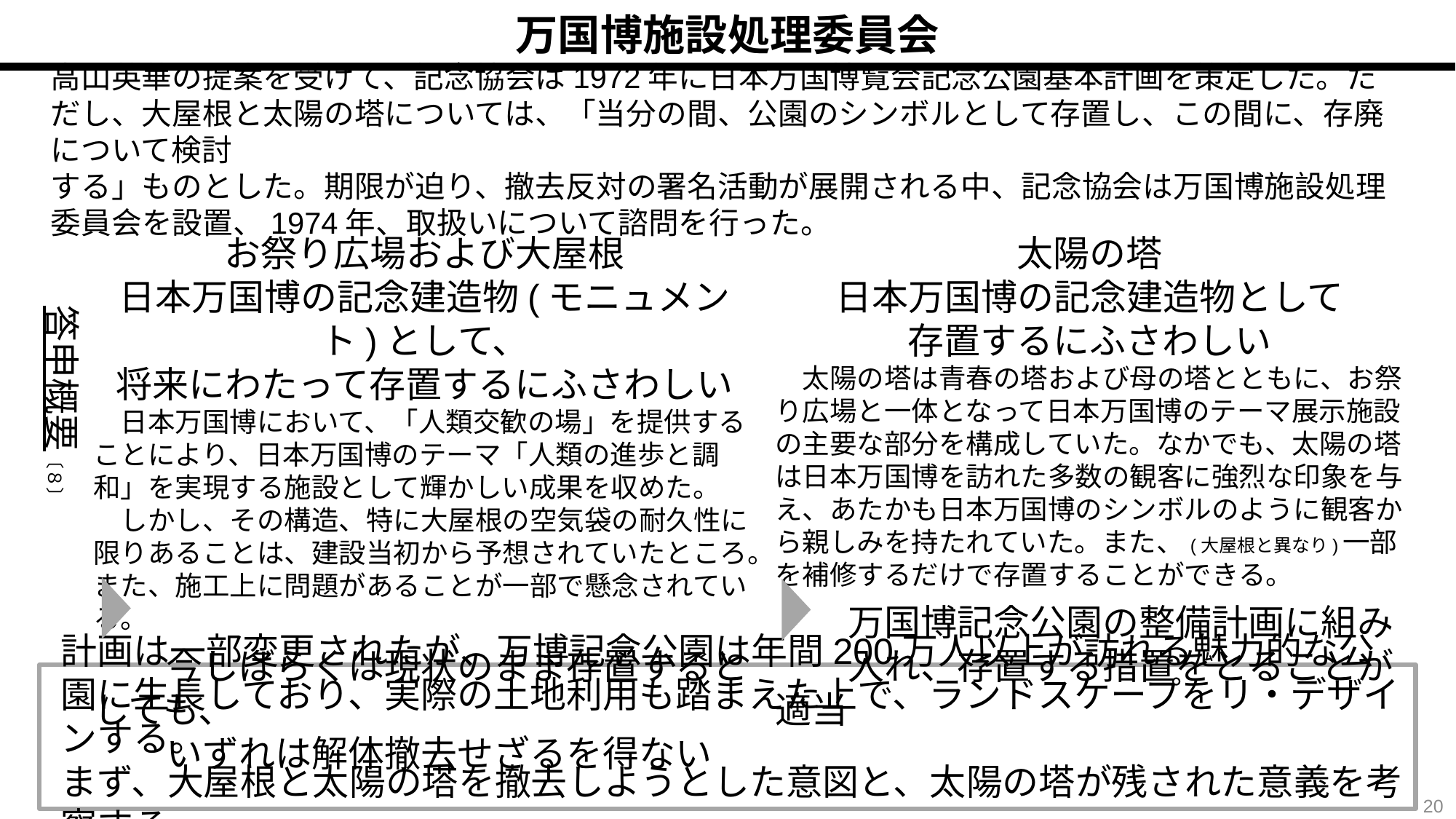

万国博施設処理委員会
高山英華の提案を受けて、記念協会は1972年に日本万国博覧会記念公園基本計画を策定した。ただし、大屋根と太陽の塔については、「当分の間、公園のシンボルとして存置し、この間に、存廃について検討
する」ものとした。期限が迫り、撤去反対の署名活動が展開される中、記念協会は万国博施設処理委員会を設置、1974年、取扱いについて諮問を行った。
答申概要〔８〕
お祭り広場および大屋根
日本万国博の記念建造物(モニュメント)として、
将来にわたって存置するにふさわしい
　日本万国博において、「人類交歓の場」を提供することにより、日本万国博のテーマ「人類の進歩と調和」を実現する施設として輝かしい成果を収めた。
　しかし、その構造、特に大屋根の空気袋の耐久性に限りあることは、建設当初から予想されていたところ。また、施工上に問題があることが一部で懸念されている。
　　今しばらくは現状のまま存置するとしても、
　　いずれは解体撤去せざるを得ない
太陽の塔
日本万国博の記念建造物として
存置するにふさわしい
　太陽の塔は青春の塔および母の塔とともに、お祭り広場と一体となって日本万国博のテーマ展示施設の主要な部分を構成していた。なかでも、太陽の塔は日本万国博を訪れた多数の観客に強烈な印象を与え、あたかも日本万国博のシンボルのように観客から親しみを持たれていた。また、(大屋根と異なり)一部を補修するだけで存置することができる。
　　万国博記念公園の整備計画に組み
　　入れ、存置する措置をとることが適当

計画は一部変更されたが、万博記念公園は年間200万人以上が訪れる魅力的な公園に生長しており、実際の土地利用も踏まえた上で、ランドスケープをリ・デザインする。
まず、大屋根と太陽の塔を撤去しようとした意図と、太陽の塔が残された意義を考察する。
20